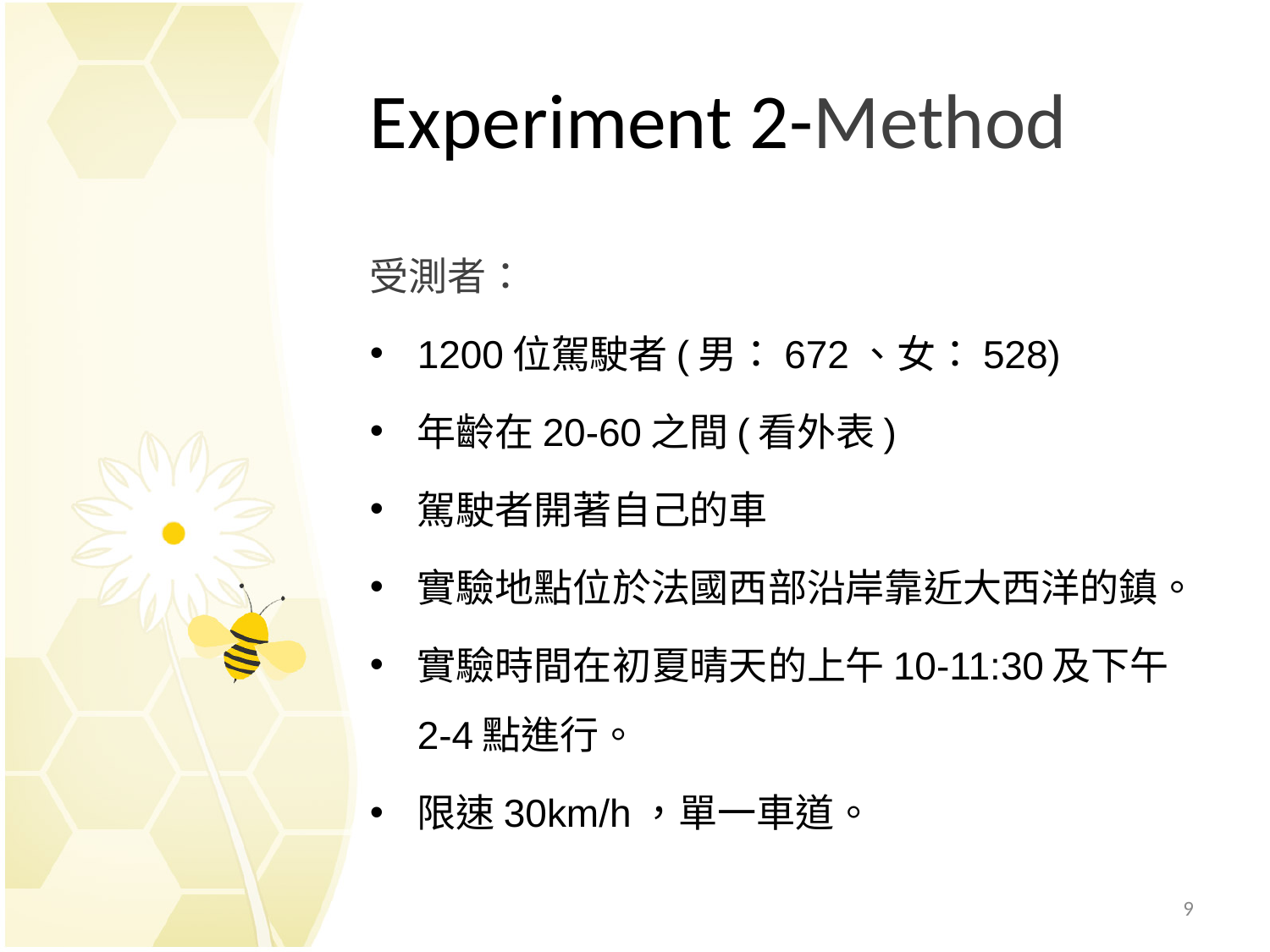

# Experiment 2-Method
受測者：
1200位駕駛者(男：672、女：528)
年齡在20-60之間(看外表)
駕駛者開著自己的車
實驗地點位於法國西部沿岸靠近大西洋的鎮。
實驗時間在初夏晴天的上午10-11:30及下午2-4點進行。
限速30km/h，單一車道。
9